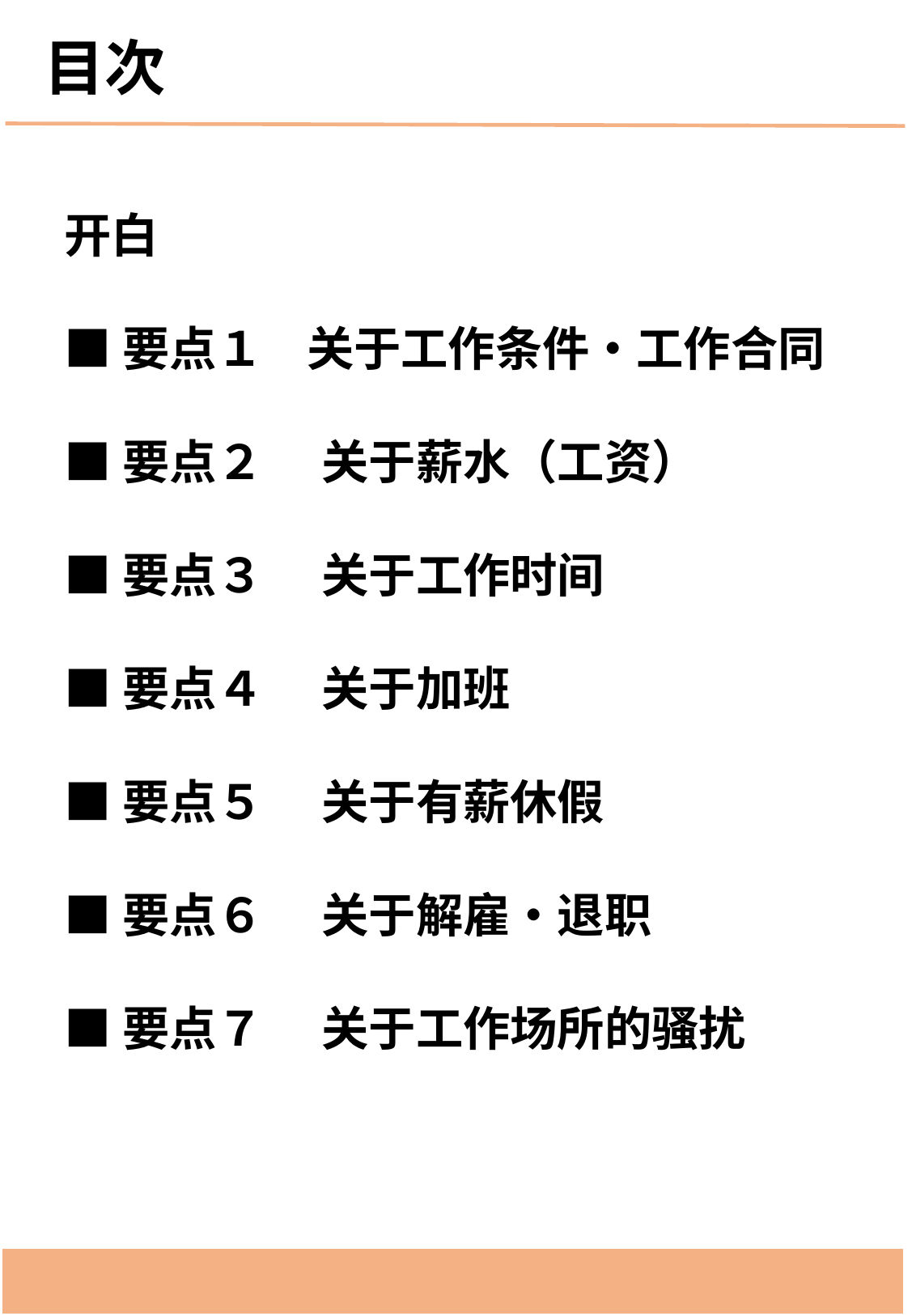

目次
开白

■要点１    关于工作条件・工作合同

■要点２　 关于薪水（工资）

■要点３　 关于工作时间

■要点４　 关于加班

■要点５　 关于有薪休假

■要点６　 关于解雇・退职

■要点７　 关于工作场所的骚扰